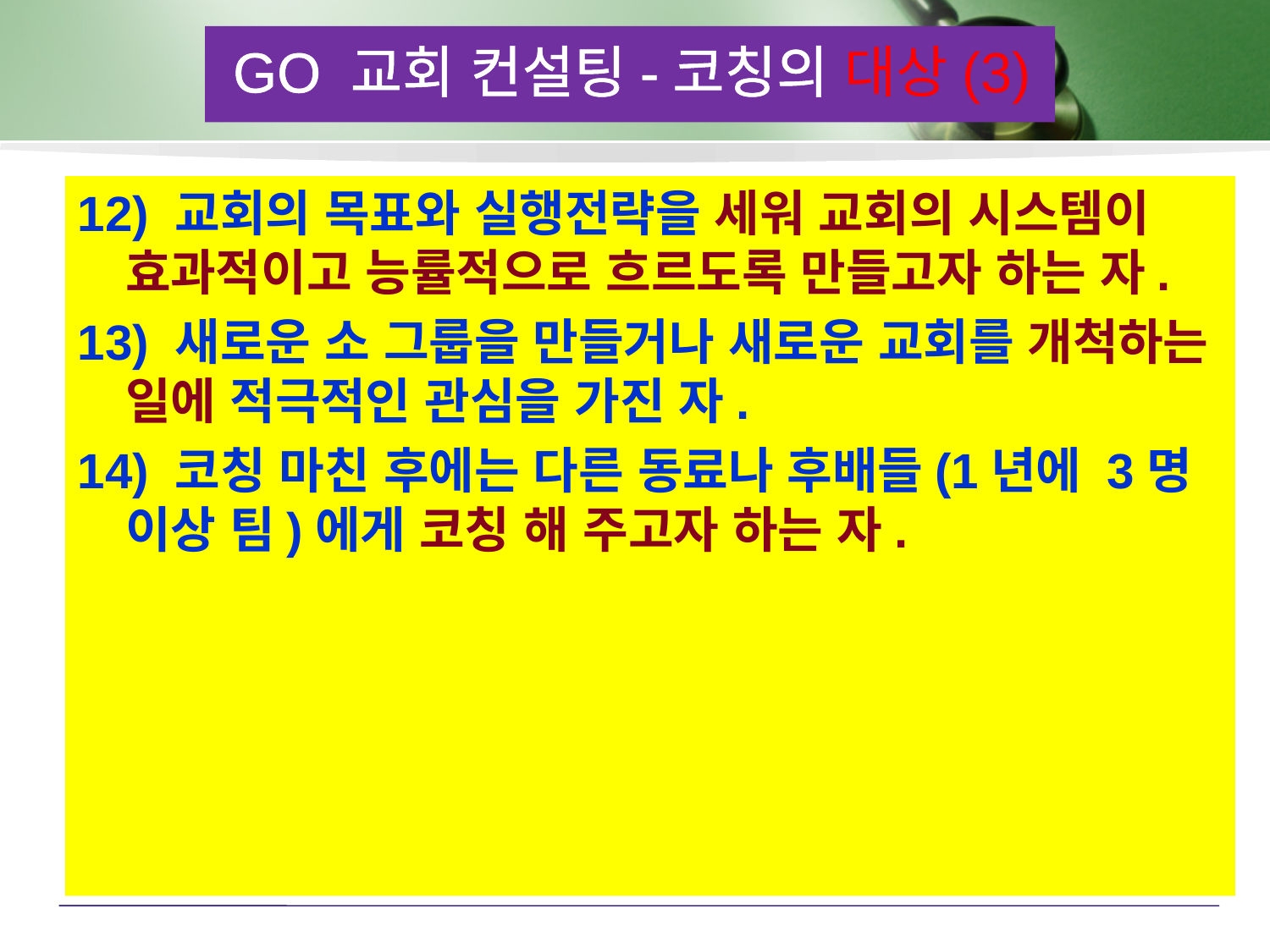

GO 교회 컨설팅-코칭의 대상(3)
12) 교회의 목표와 실행전략을 세워 교회의 시스템이 효과적이고 능률적으로 흐르도록 만들고자 하는 자.
13) 새로운 소 그룹을 만들거나 새로운 교회를 개척하는 일에 적극적인 관심을 가진 자.
14) 코칭 마친 후에는 다른 동료나 후배들(1년에 3명 이상 팀)에게 코칭 해 주고자 하는 자.